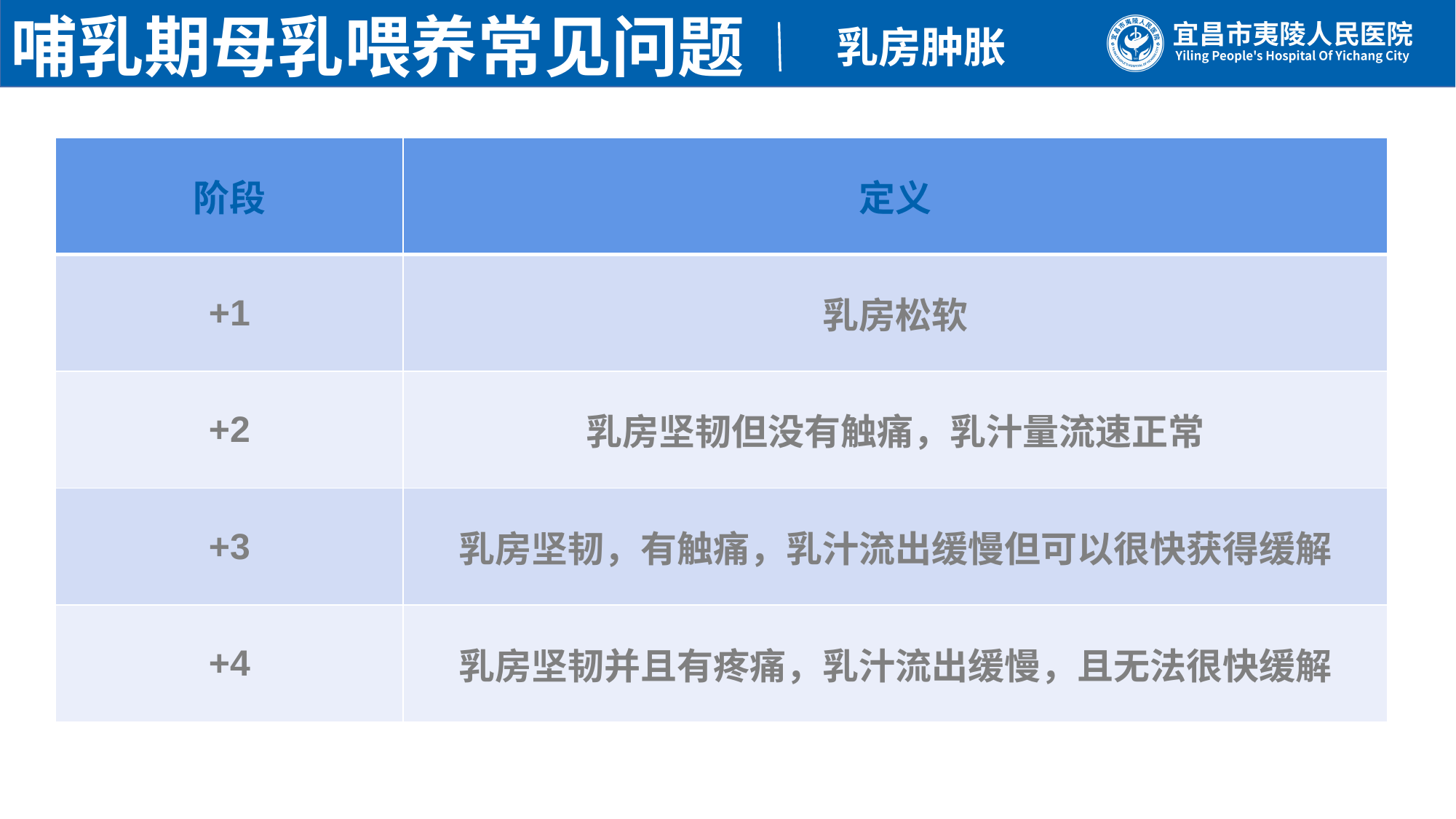

哺乳期母乳喂养常见问题
乳房肿胀
| 阶段 | 定义 |
| --- | --- |
| +1 | 乳房松软 |
| +2 | 乳房坚韧但没有触痛，乳汁量流速正常 |
| +3 | 乳房坚韧，有触痛，乳汁流出缓慢但可以很快获得缓解 |
| +4 | 乳房坚韧并且有疼痛，乳汁流出缓慢，且无法很快缓解 |